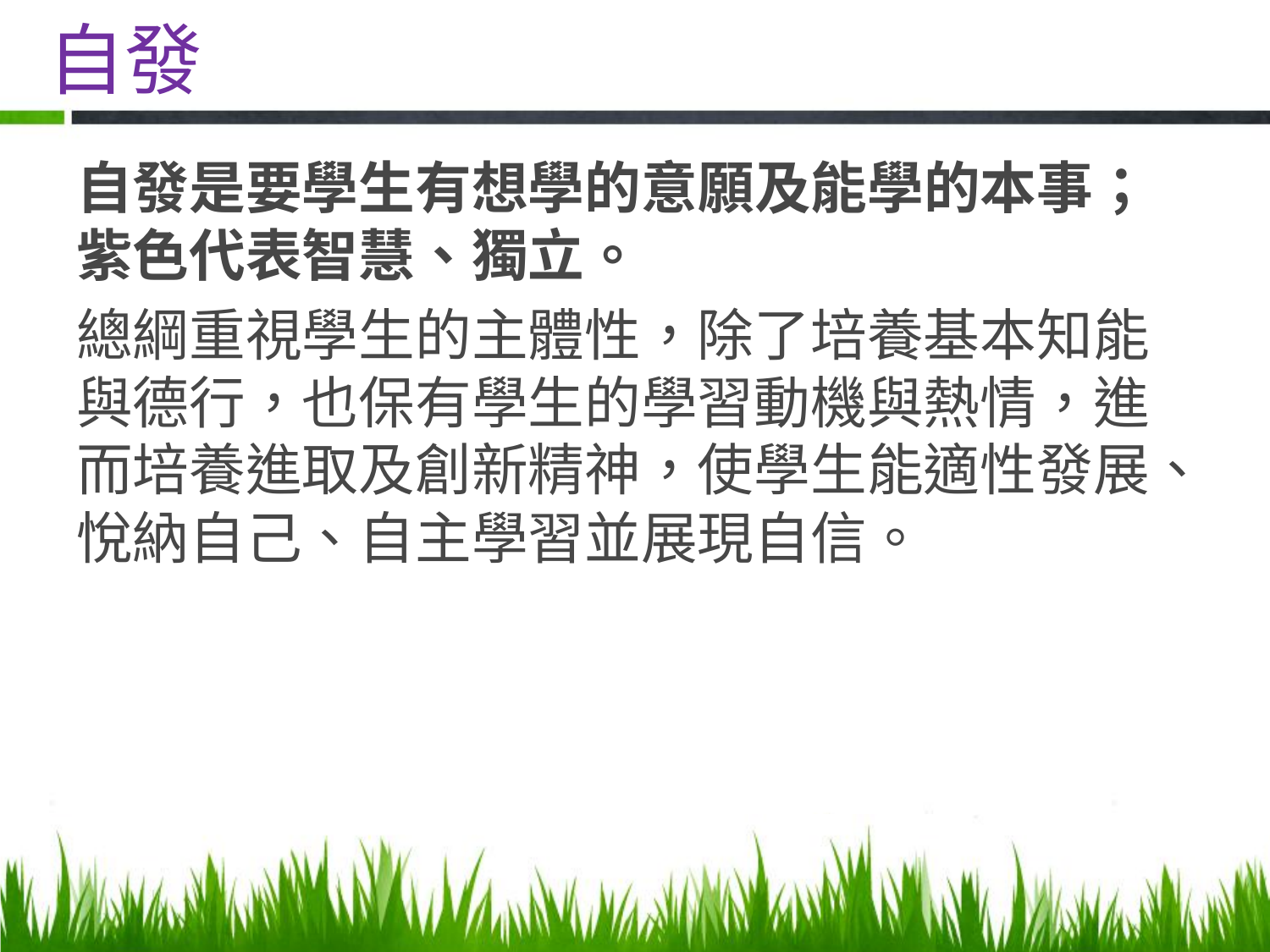

自發
#
自發是要學生有想學的意願及能學的本事；紫色代表智慧、獨立。
總綱重視學生的主體性，除了培養基本知能與德行，也保有學生的學習動機與熱情，進而培養進取及創新精神，使學生能適性發展、悅納自己、自主學習並展現自信。